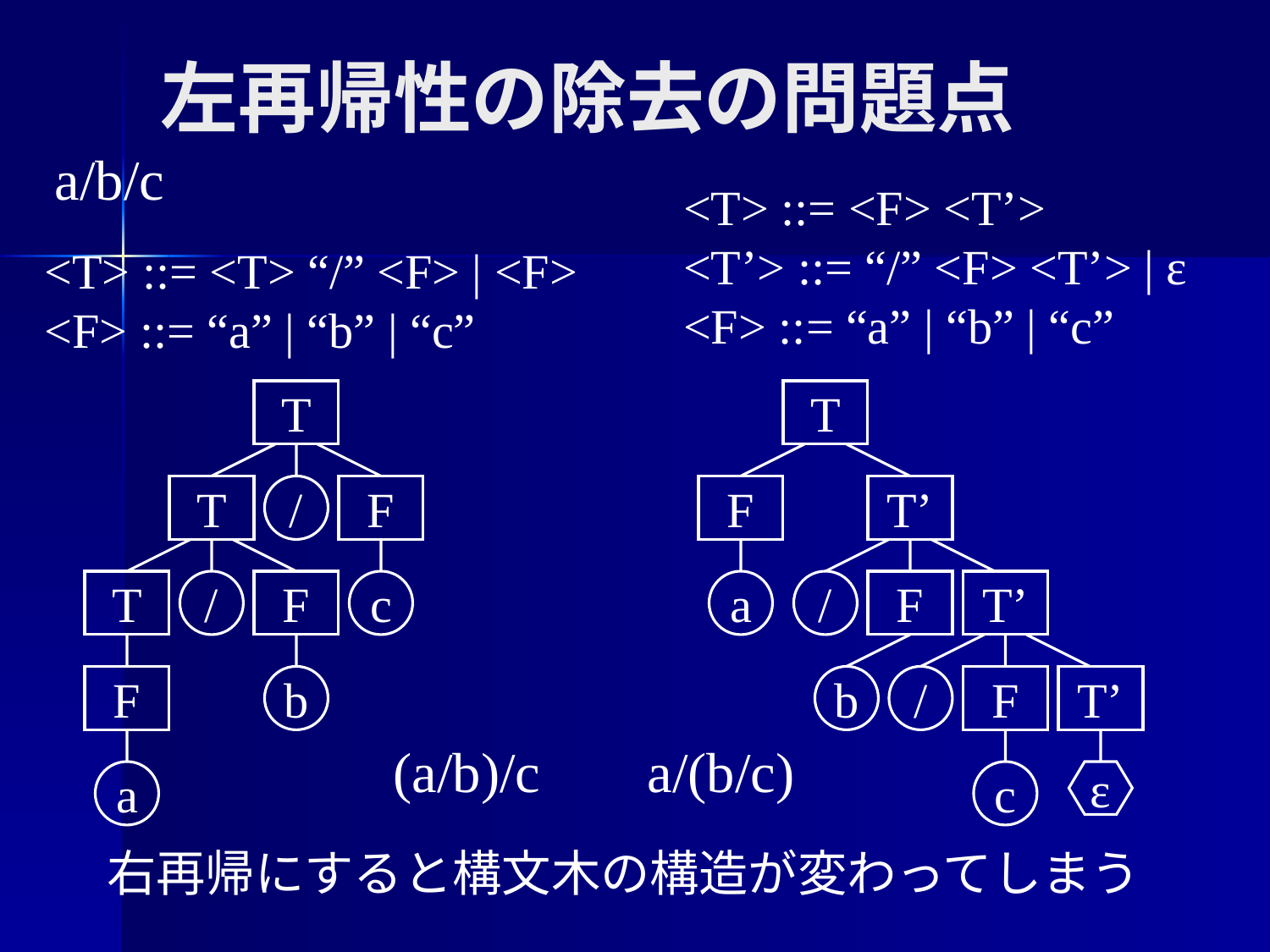

# 左再帰性の除去の問題点
a/b/c
<T> ::= <F> <T’>
<T’> ::= “/” <F> <T’> | ε
<F> ::= “a” | “b” | “c”
<T> ::= <T> “/” <F> | <F>
<F> ::= “a” | “b” | “c”
T

T
/
F

T
/
F
c

F
b

a
T

F
T’

a
/
F
T’

b
/
F
T’

c
ε
(a/b)/c
a/(b/c)
右再帰にすると構文木の構造が変わってしまう